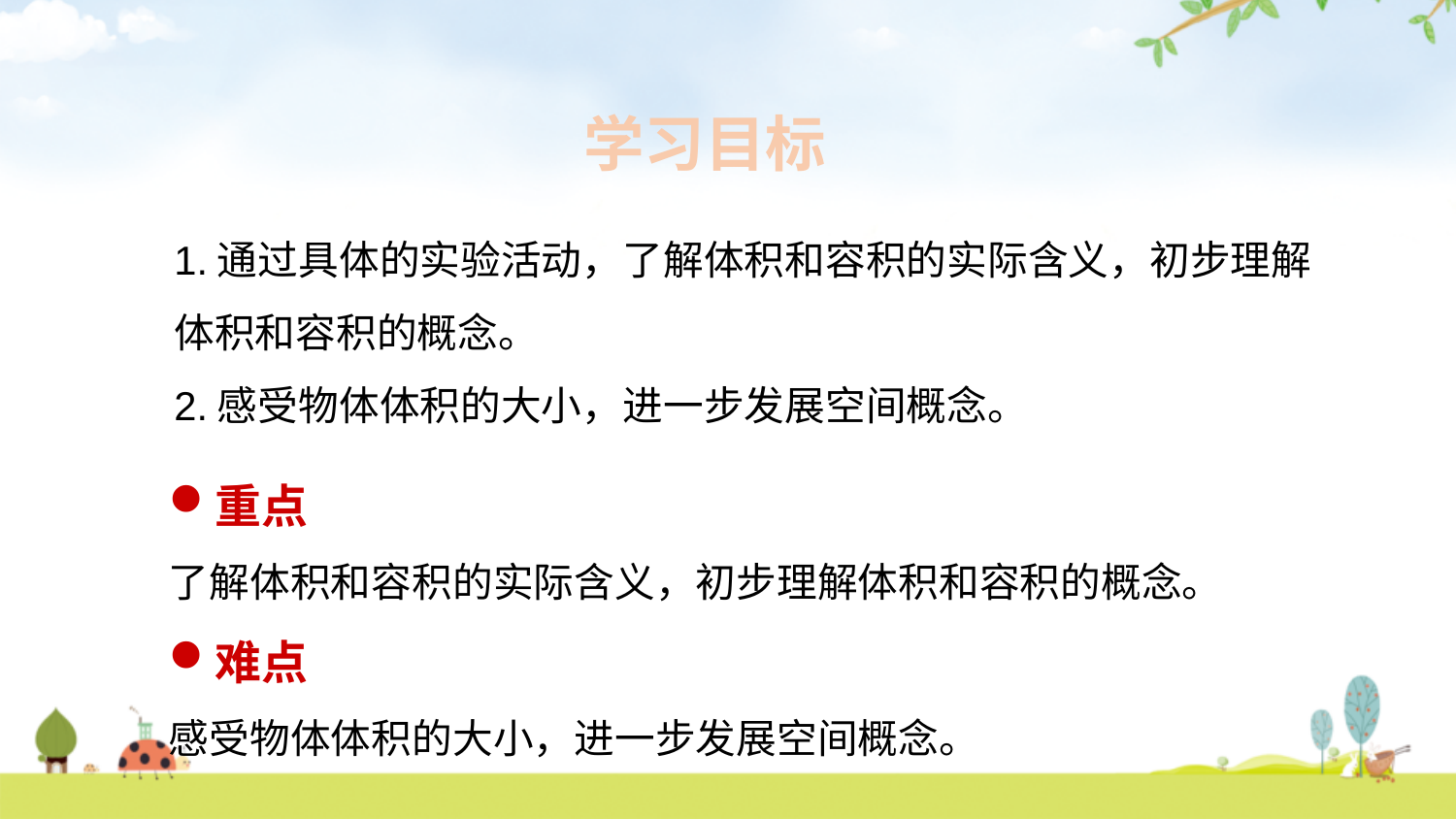

学习目标
1.通过具体的实验活动，了解体积和容积的实际含义，初步理解体积和容积的概念。
2.感受物体体积的大小，进一步发展空间概念。
重点
了解体积和容积的实际含义，初步理解体积和容积的概念。
难点
感受物体体积的大小，进一步发展空间概念。